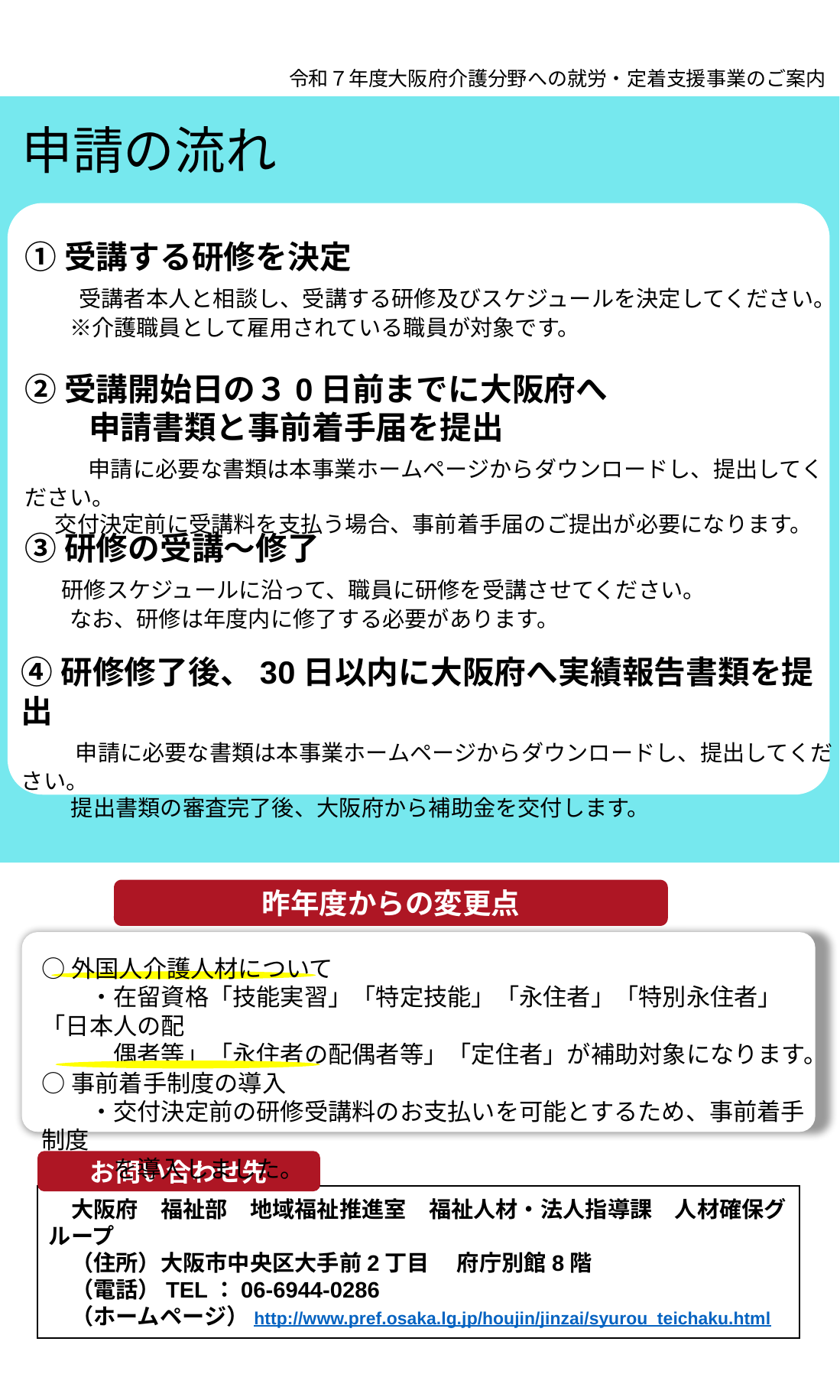

令和７年度大阪府介護分野への就労・定着支援事業のご案内

申請の流れ

①受講する研修を決定
　　受講者本人と相談し、受講する研修及びスケジュールを決定してください。
　　※介護職員として雇用されている職員が対象です。
②受講開始日の３0日前までに大阪府へ
　　申請書類と事前着手届を提出
　　申請に必要な書類は本事業ホームページからダウンロードし、提出してください。
     交付決定前に受講料を支払う場合、事前着手届のご提出が必要になります。
③研修の受講～修了
　 研修スケジュールに沿って、職員に研修を受講させてください。
　　なお、研修は年度内に修了する必要があります。
④研修修了後、30日以内に大阪府へ実績報告書類を提出
　　申請に必要な書類は本事業ホームページからダウンロードし、提出してください。
　　 提出書類の審査完了後、大阪府から補助金を交付します。

○外国人介護人材について
　　・在留資格「技能実習」「特定技能」「永住者」「特別永住者」「日本人の配
　　　偶者等」「永住者の配偶者等」「定住者」が補助対象になります。
○事前着手制度の導入
　　・交付決定前の研修受講料のお支払いを可能とするため、事前着手制度
　　　を導入しました。
昨年度からの変更点

お問い合わせ先
　大阪府　福祉部　地域福祉推進室　福祉人材・法人指導課　人材確保グループ
　（住所）大阪市中央区大手前2丁目 　府庁別館8階
　（電話）TEL：06-6944-0286
　（ホームページ）http://www.pref.osaka.lg.jp/houjin/jinzai/syurou_teichaku.html